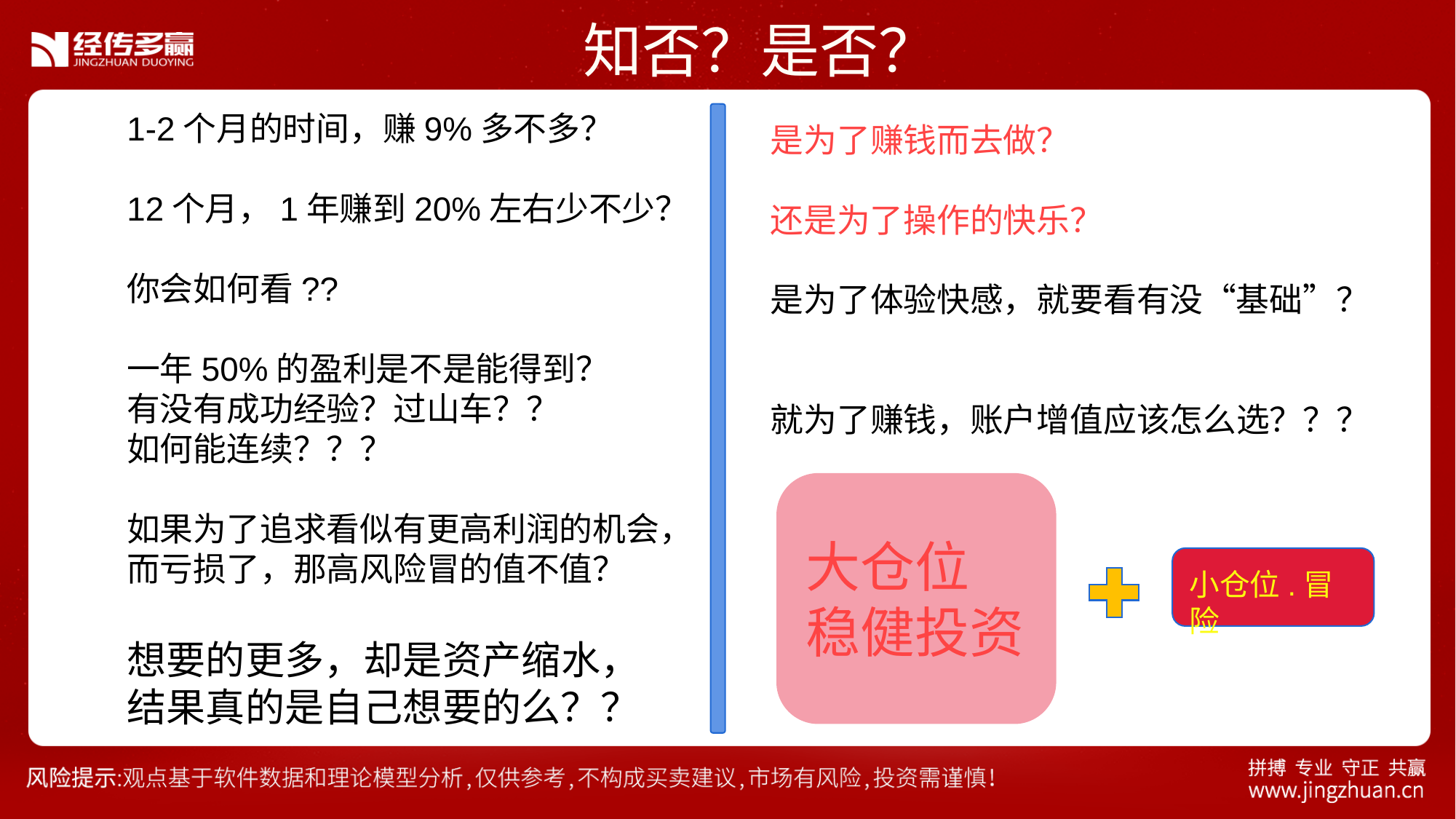

知否？是否？
1-2个月的时间，赚9%多不多？

12个月，1年赚到20%左右少不少？

你会如何看??

一年50%的盈利是不是能得到？
有没有成功经验？过山车？？
如何能连续？？？

如果为了追求看似有更高利润的机会，
而亏损了，那高风险冒的值不值？

想要的更多，却是资产缩水，
结果真的是自己想要的么？？

是为了赚钱而去做？

还是为了操作的快乐？

是为了体验快感，就要看有没“基础”？

就为了赚钱，账户增值应该怎么选？？？

大仓位
稳健投资

小仓位.冒险